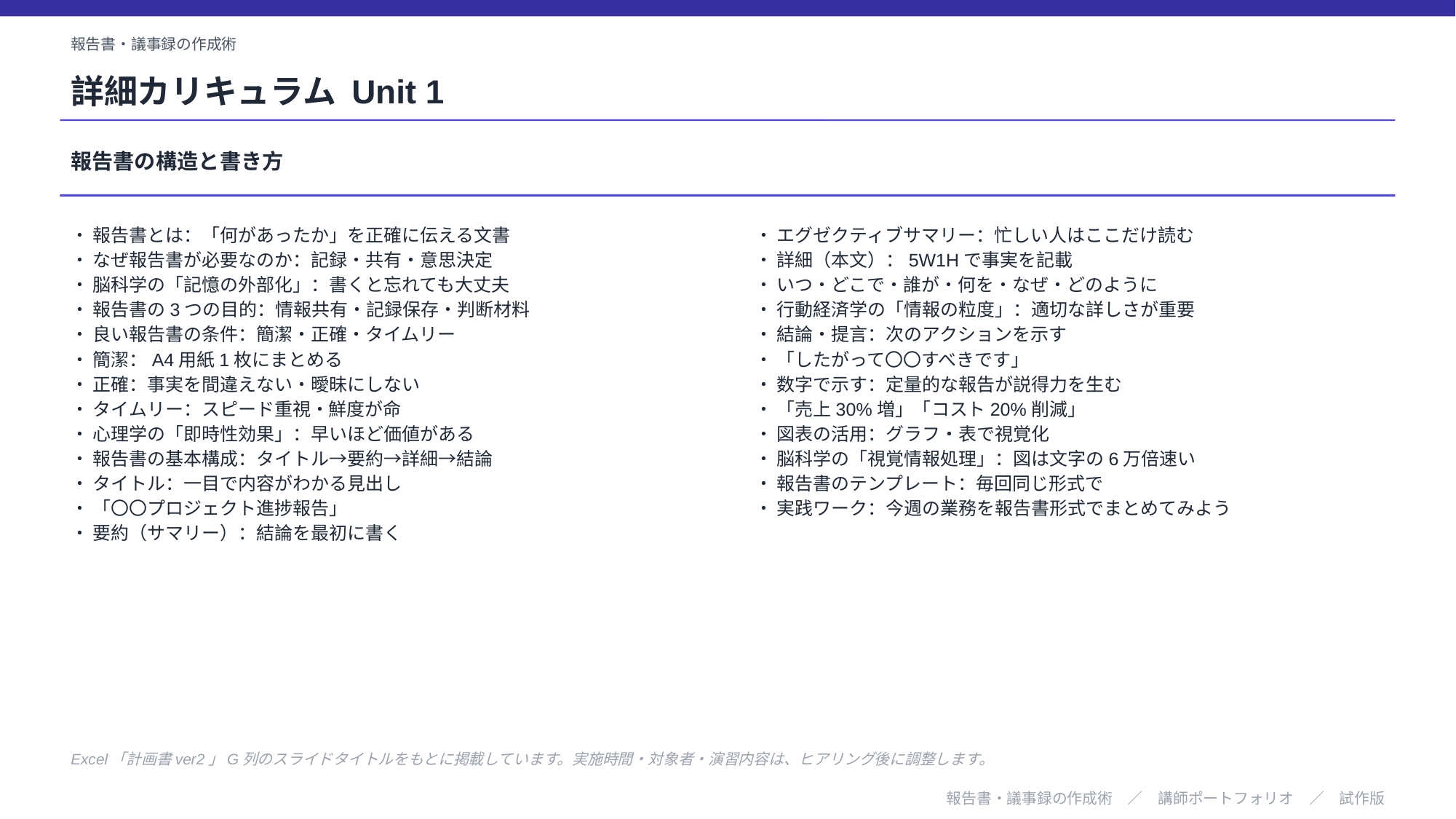

報告書・議事録の作成術
詳細カリキュラム Unit 1

報告書の構造と書き方

・ 報告書とは：「何があったか」を正確に伝える文書
・ なぜ報告書が必要なのか：記録・共有・意思決定
・ 脳科学の「記憶の外部化」：書くと忘れても大丈夫
・ 報告書の3つの目的：情報共有・記録保存・判断材料
・ 良い報告書の条件：簡潔・正確・タイムリー
・ 簡潔：A4用紙1枚にまとめる
・ 正確：事実を間違えない・曖昧にしない
・ タイムリー：スピード重視・鮮度が命
・ 心理学の「即時性効果」：早いほど価値がある
・ 報告書の基本構成：タイトル→要約→詳細→結論
・ タイトル：一目で内容がわかる見出し
・ 「〇〇プロジェクト進捗報告」
・ 要約（サマリー）：結論を最初に書く
・ エグゼクティブサマリー：忙しい人はここだけ読む
・ 詳細（本文）：5W1Hで事実を記載
・ いつ・どこで・誰が・何を・なぜ・どのように
・ 行動経済学の「情報の粒度」：適切な詳しさが重要
・ 結論・提言：次のアクションを示す
・ 「したがって〇〇すべきです」
・ 数字で示す：定量的な報告が説得力を生む
・ 「売上30%増」「コスト20%削減」
・ 図表の活用：グラフ・表で視覚化
・ 脳科学の「視覚情報処理」：図は文字の6万倍速い
・ 報告書のテンプレート：毎回同じ形式で
・ 実践ワーク：今週の業務を報告書形式でまとめてみよう
Excel「計画書ver2」G列のスライドタイトルをもとに掲載しています。実施時間・対象者・演習内容は、ヒアリング後に調整します。
報告書・議事録の作成術　／　講師ポートフォリオ　／　試作版